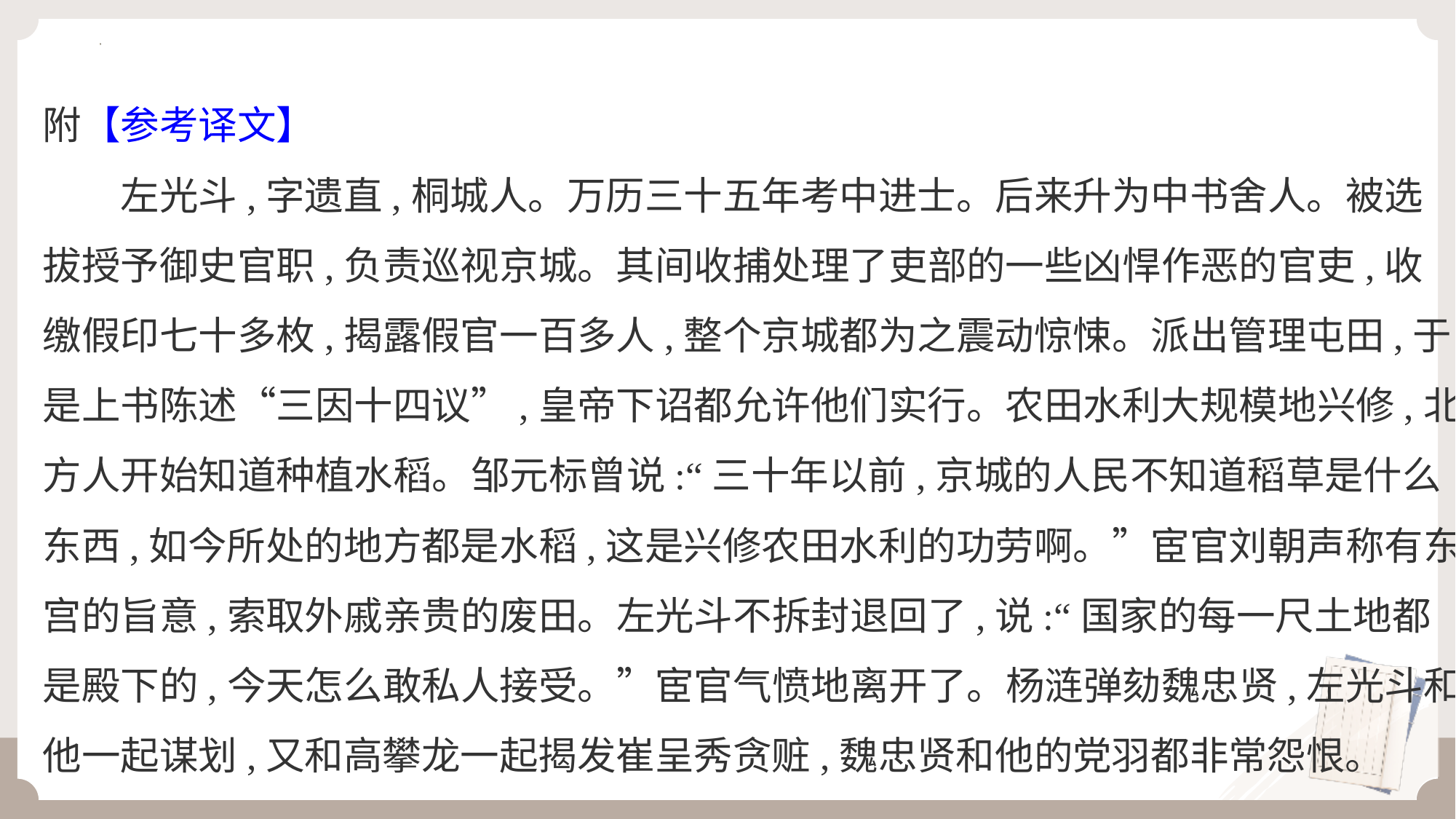

附【参考译文】
　　左光斗,字遗直,桐城人。万历三十五年考中进士。后来升为中书舍人。被选
拔授予御史官职,负责巡视京城。其间收捕处理了吏部的一些凶悍作恶的官吏,收
缴假印七十多枚,揭露假官一百多人,整个京城都为之震动惊悚。派出管理屯田,于
是上书陈述“三因十四议”,皇帝下诏都允许他们实行。农田水利大规模地兴修,北
方人开始知道种植水稻。邹元标曾说:“三十年以前,京城的人民不知道稻草是什么
东西,如今所处的地方都是水稻,这是兴修农田水利的功劳啊。”宦官刘朝声称有东
宫的旨意,索取外戚亲贵的废田。左光斗不拆封退回了,说:“国家的每一尺土地都
是殿下的,今天怎么敢私人接受。”宦官气愤地离开了。杨涟弹劾魏忠贤,左光斗和
他一起谋划,又和高攀龙一起揭发崔呈秀贪赃,魏忠贤和他的党羽都非常怨恨。